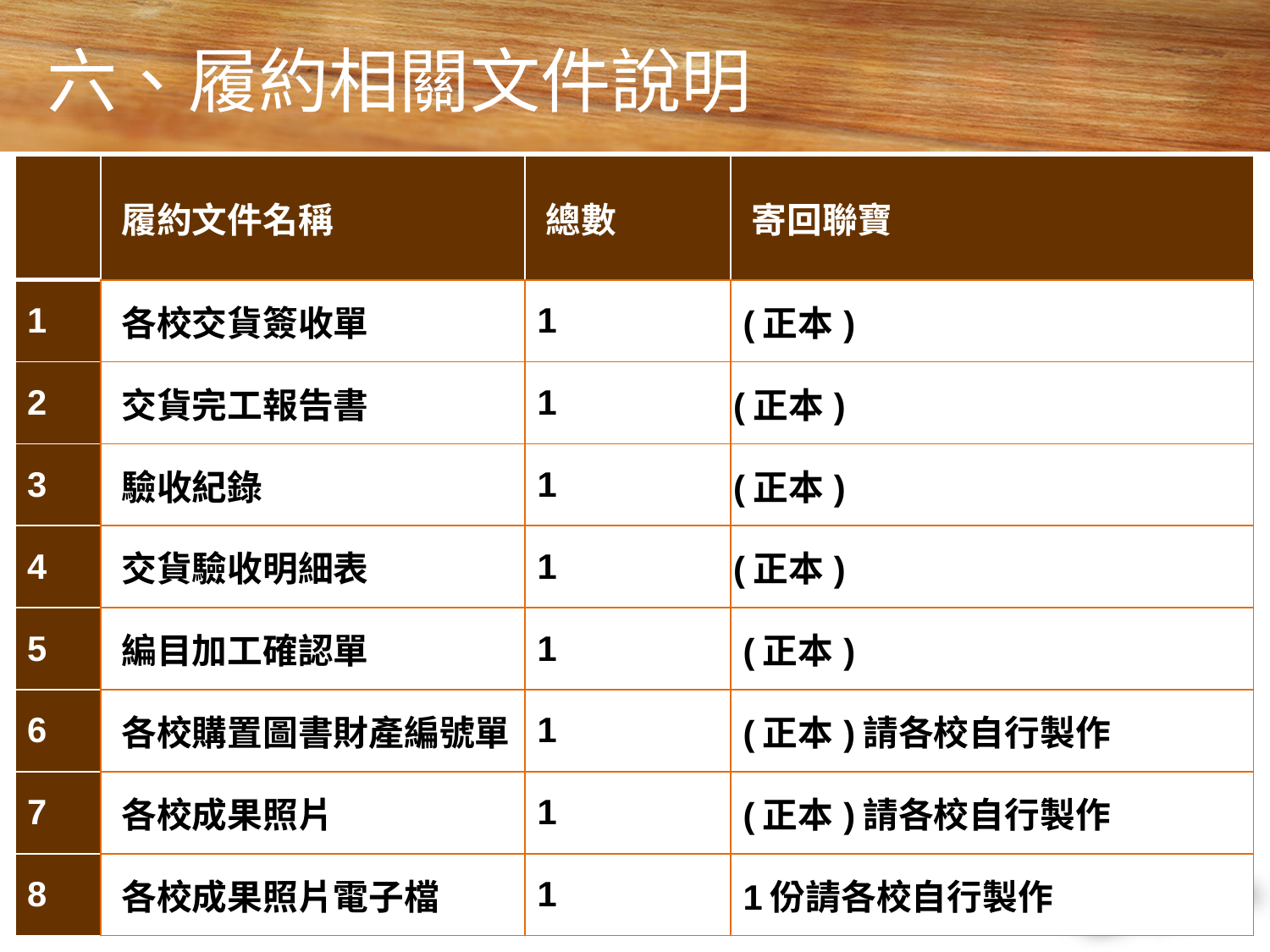

六、履約相關文件說明
|  | 履約文件名稱 | 總數 | 寄回聯寶 |
| --- | --- | --- | --- |
| 1 | 各校交貨簽收單 | 1 | (正本) |
| 2 | 交貨完工報告書 | 1 | (正本) |
| 3 | 驗收紀錄 | 1 | (正本) |
| 4 | 交貨驗收明細表 | 1 | (正本) |
| 5 | 編目加工確認單 | 1 | (正本) |
| 6 | 各校購置圖書財產編號單 | 1 | (正本)請各校自行製作 |
| 7 | 各校成果照片 | 1 | (正本)請各校自行製作 |
| 8 | 各校成果照片電子檔 | 1 | 1份請各校自行製作 |